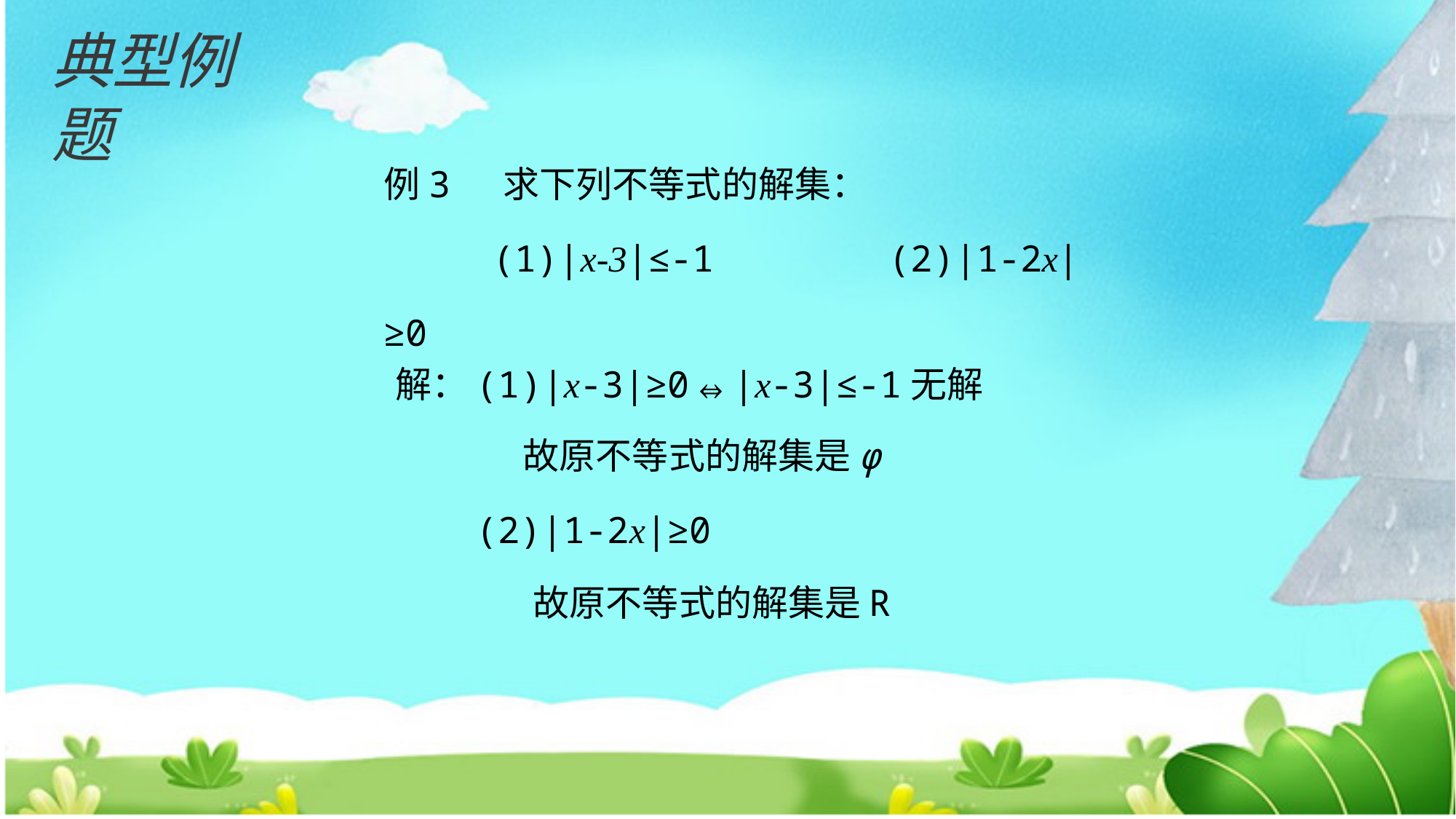

典型例题
例3  求下列不等式的解集：
     (1)|x-3|≤-1        (2)|1-2x|≥0
解：(1)|x-3|≥0⇔|x-3|≤-1无解
故原不等式的解集是φ

(2)|1-2x|≥0

故原不等式的解集是R